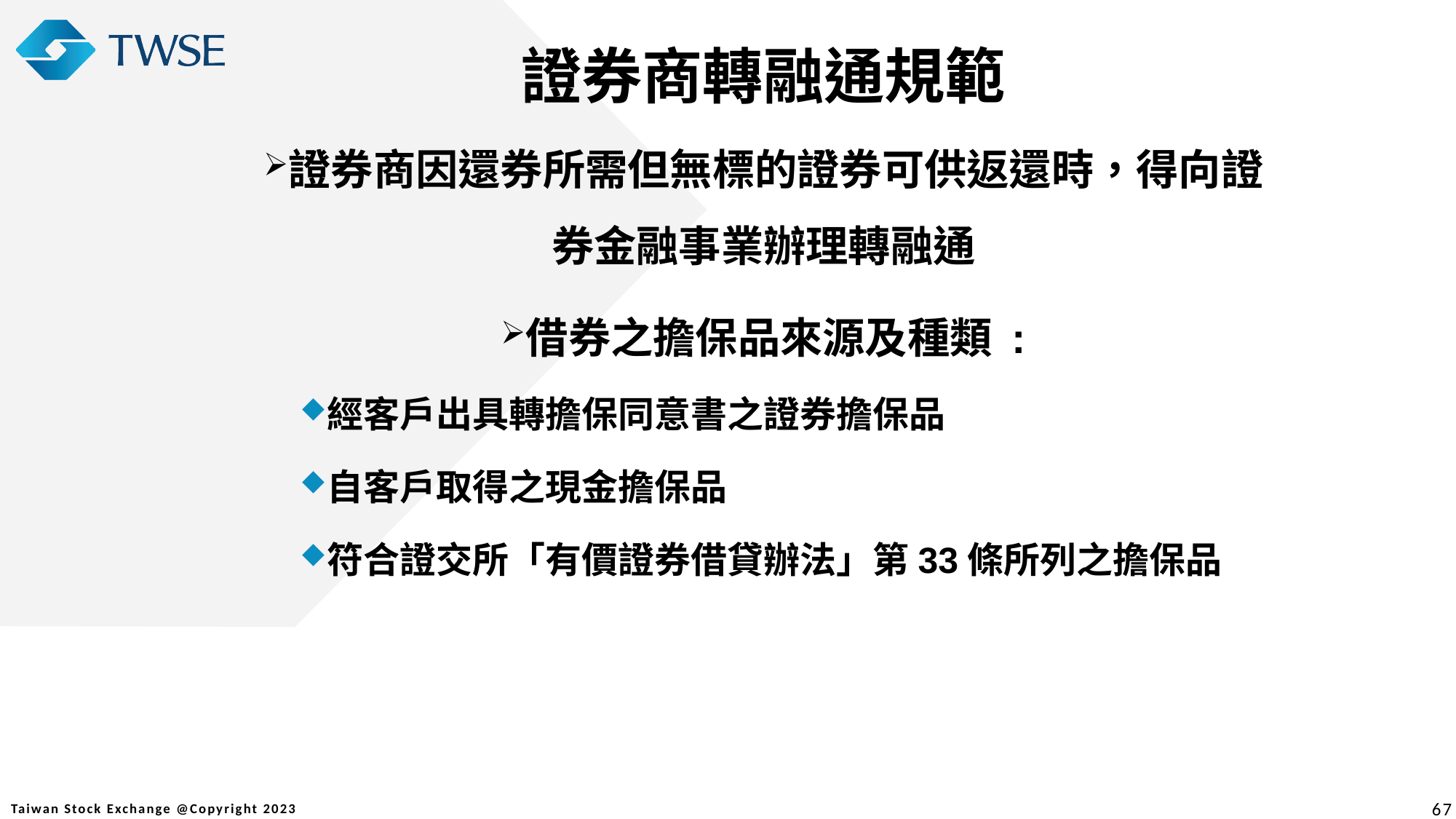

證券商轉融通規範
證券商因還券所需但無標的證券可供返還時，得向證券金融事業辦理轉融通
借券之擔保品來源及種類 :
經客戶出具轉擔保同意書之證券擔保品
自客戶取得之現金擔保品
符合證交所「有價證券借貸辦法」第33條所列之擔保品

67